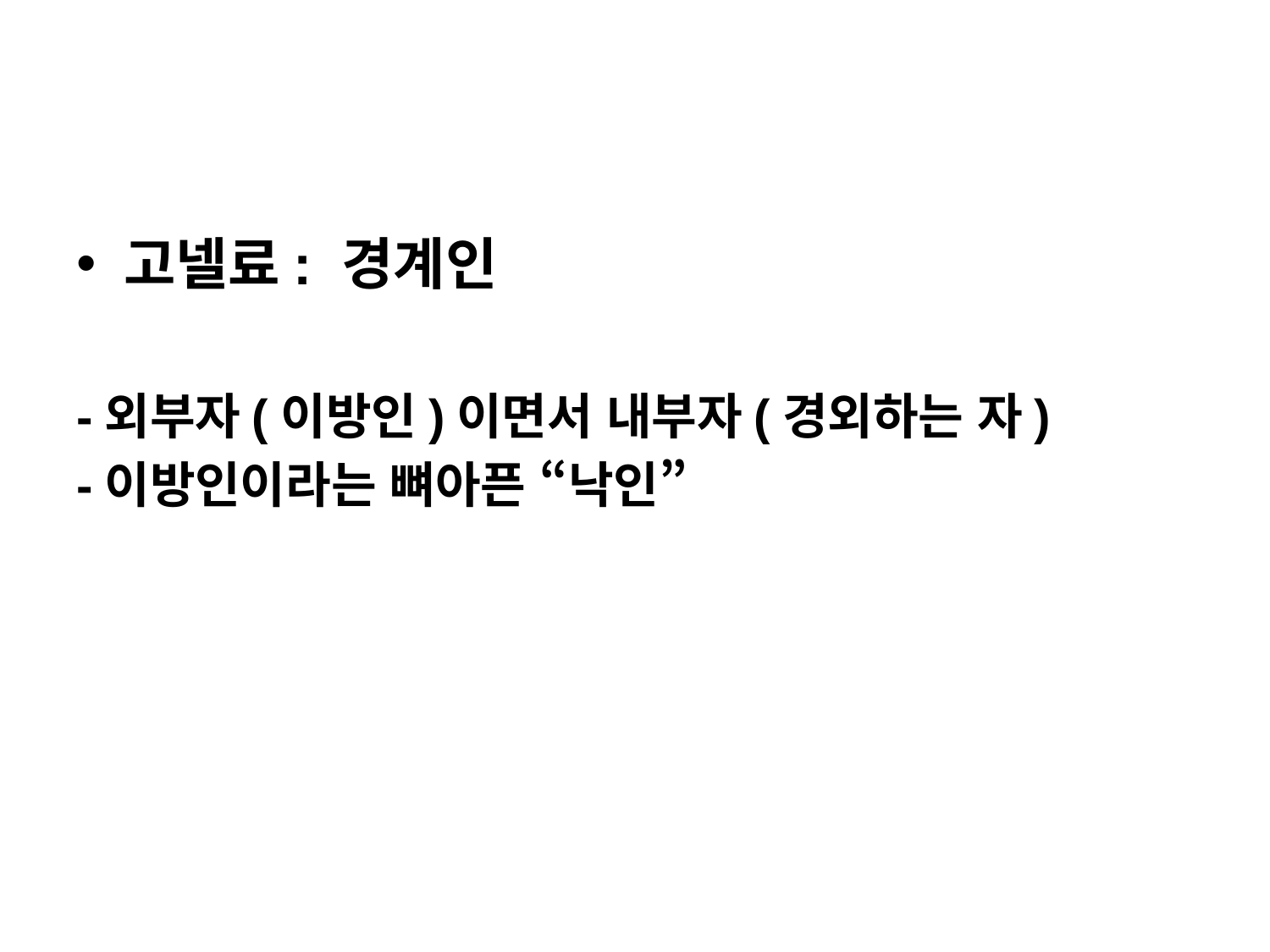

#
고넬료: 경계인

-외부자(이방인)이면서 내부자(경외하는 자)
-이방인이라는 뼈아픈 “낙인”